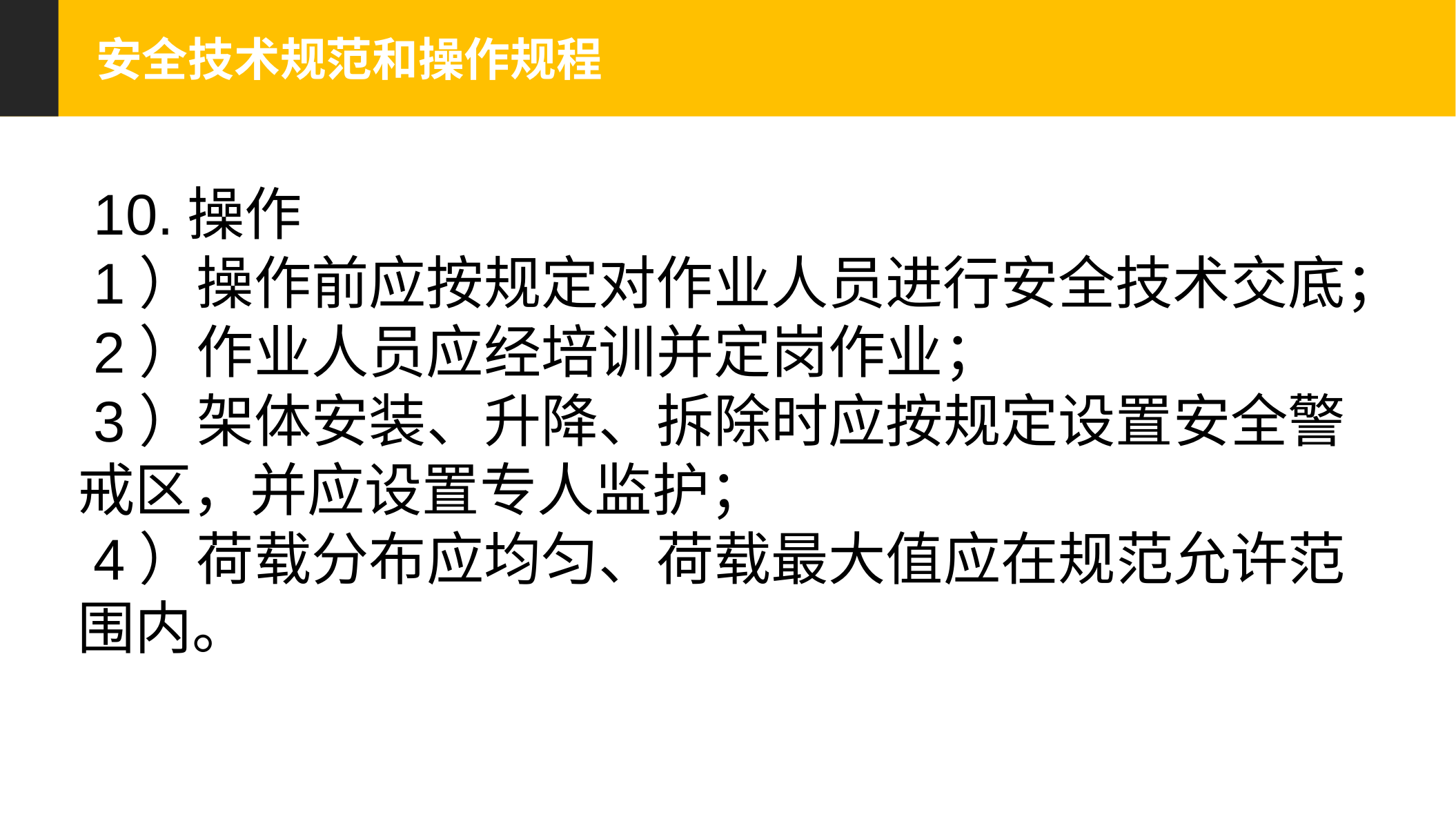

安全技术规范和操作规程
 10.操作
 1）操作前应按规定对作业人员进行安全技术交底；
 2）作业人员应经培训并定岗作业；
 3）架体安装、升降、拆除时应按规定设置安全警戒区，并应设置专人监护；
 4）荷载分布应均匀、荷载最大值应在规范允许范围内。